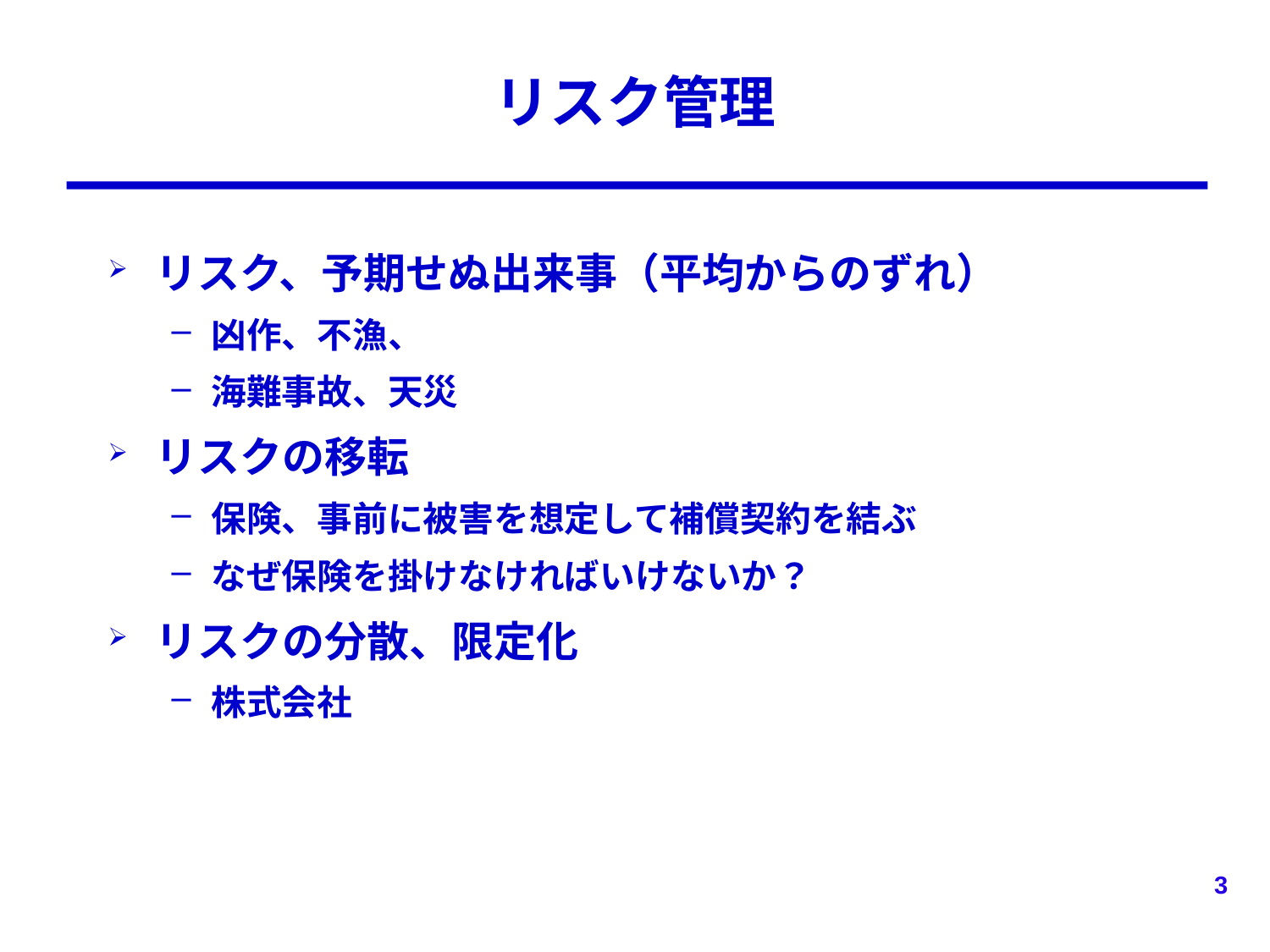

# リスク管理
リスク、予期せぬ出来事（平均からのずれ）
凶作、不漁、
海難事故、天災
リスクの移転
保険、事前に被害を想定して補償契約を結ぶ
なぜ保険を掛けなければいけないか？
リスクの分散、限定化
株式会社
3